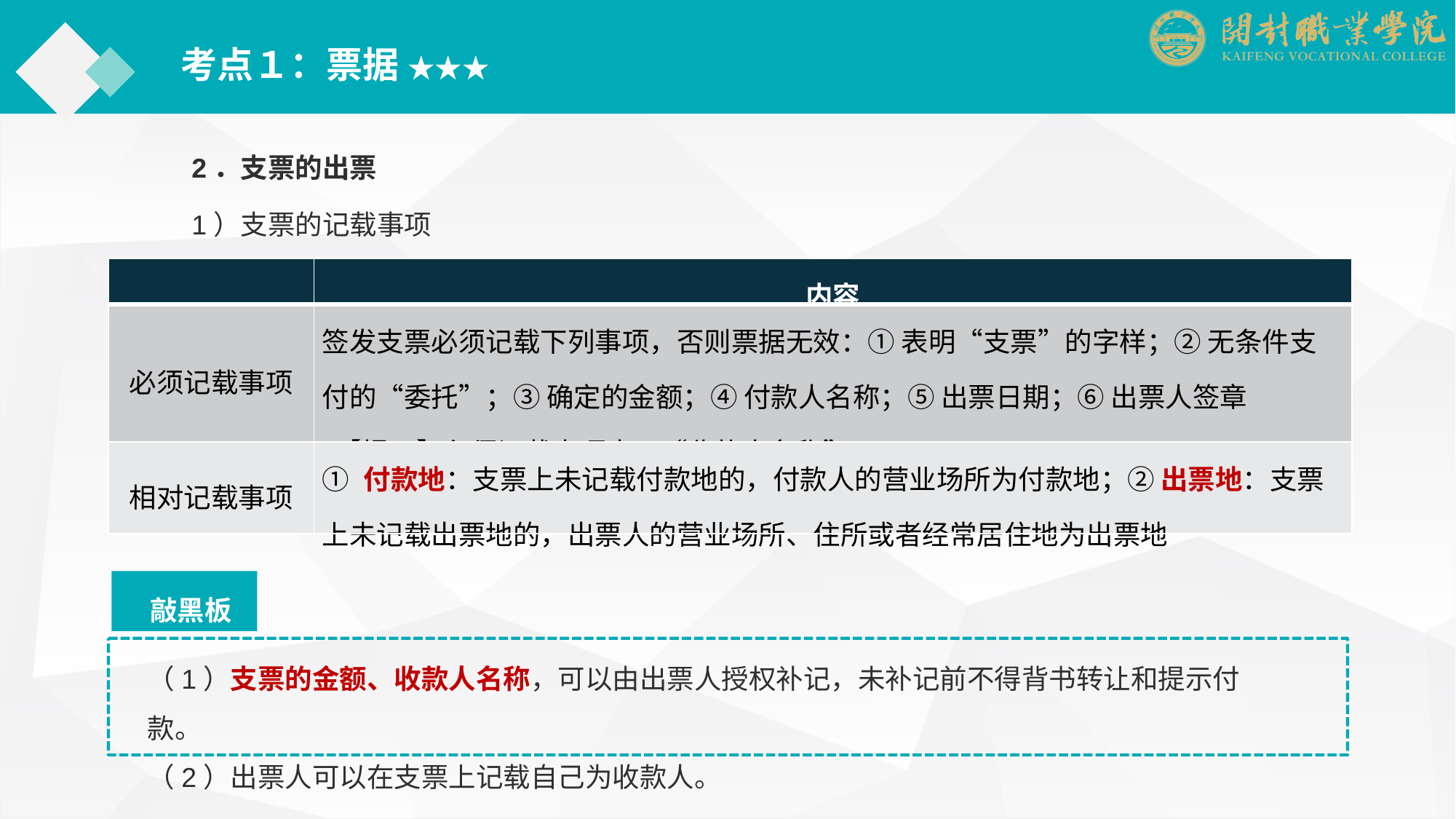

考点１：票据 ★★★
2．支票的出票
1）支票的记载事项
|  | 内容 |
| --- | --- |
| 必须记载事项 | 签发支票必须记载下列事项，否则票据无效：① 表明“支票”的字样；② 无条件支付的“委托”；③ 确定的金额；④ 付款人名称；⑤ 出票日期；⑥ 出票人签章 【提示】必须记载事项中无“收款人名称” |
| 相对记载事项 | ① 付款地：支票上未记载付款地的，付款人的营业场所为付款地；② 出票地：支票上未记载出票地的，出票人的营业场所、住所或者经常居住地为出票地 |
　敲黑板

（1）支票的金额、收款人名称，可以由出票人授权补记，未补记前不得背书转让和提示付款。
（2）出票人可以在支票上记载自己为收款人。